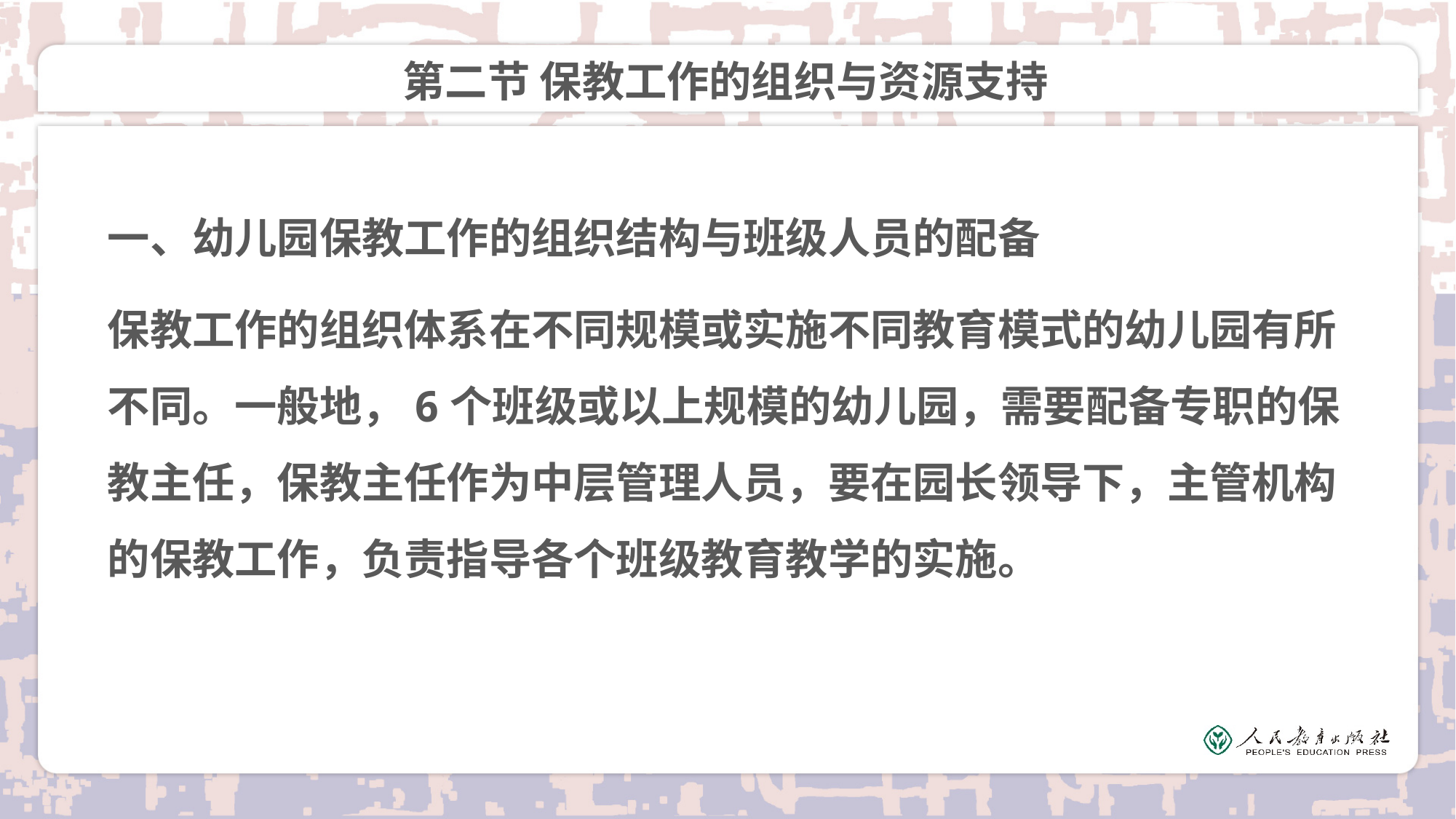

# 第二节 保教工作的组织与资源支持
一、幼儿园保教工作的组织结构与班级人员的配备
保教工作的组织体系在不同规模或实施不同教育模式的幼儿园有所不同。一般地，6个班级或以上规模的幼儿园，需要配备专职的保教主任，保教主任作为中层管理人员，要在园长领导下，主管机构的保教工作，负责指导各个班级教育教学的实施。